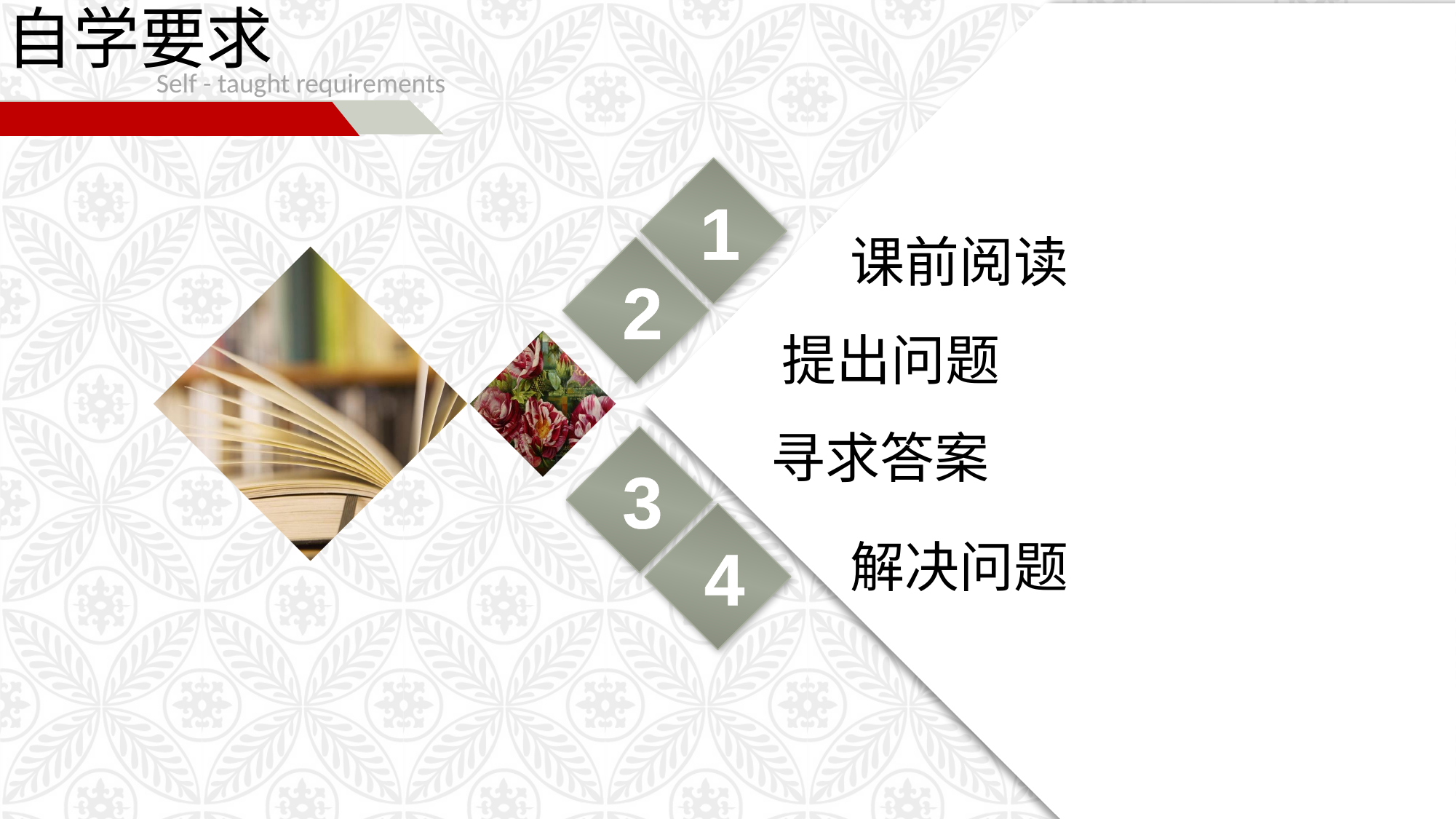

自学要求

Self - taught requirements

1
课前阅读

2

提出问题

寻求答案

3

4
解决问题